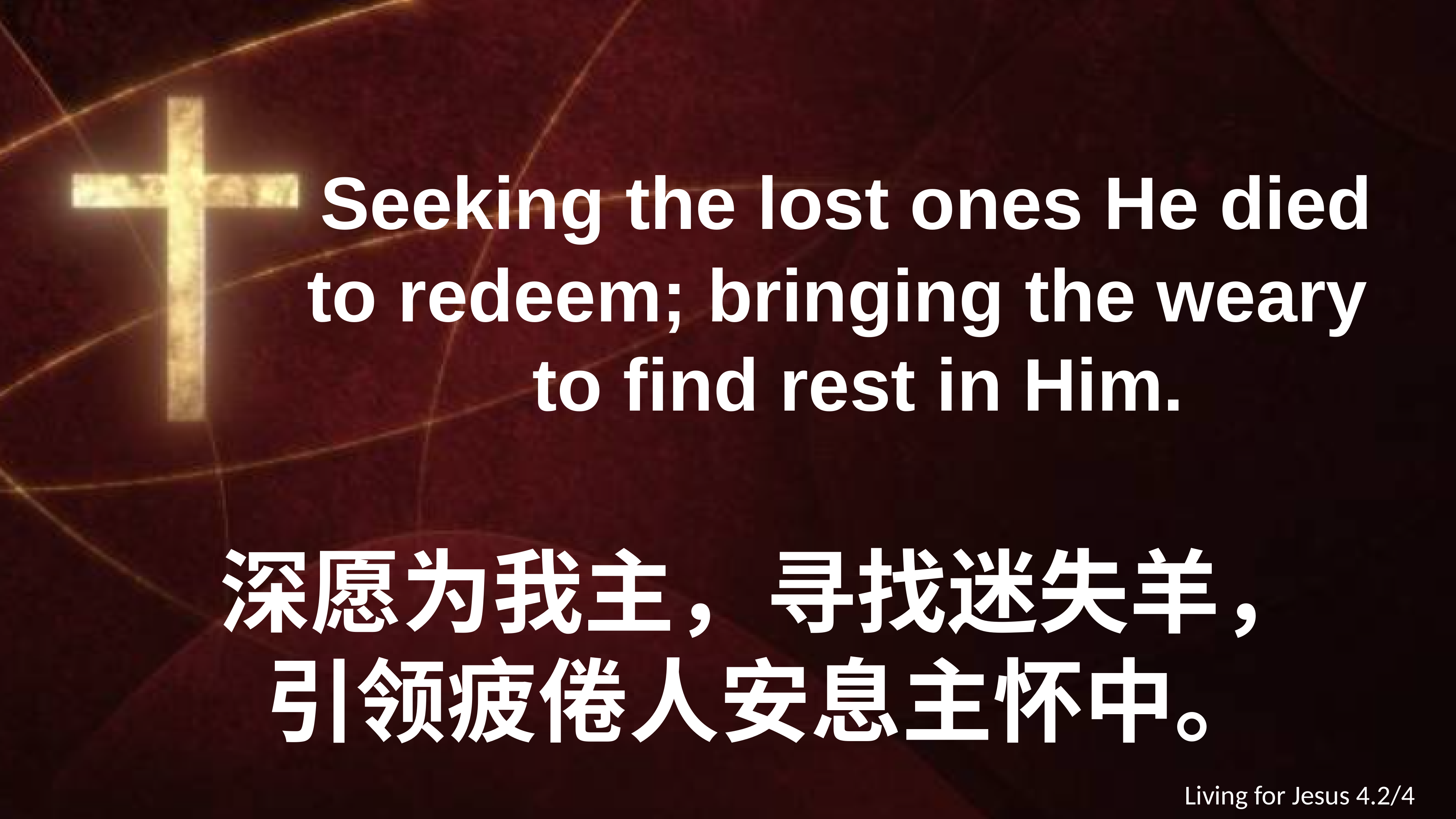

Seeking the lost ones He died
        to redeem; bringing the weary
         to find rest in Him.

深愿为我主，寻找迷失羊，
引领疲倦人安息主怀中。
Living for Jesus 4.2/4